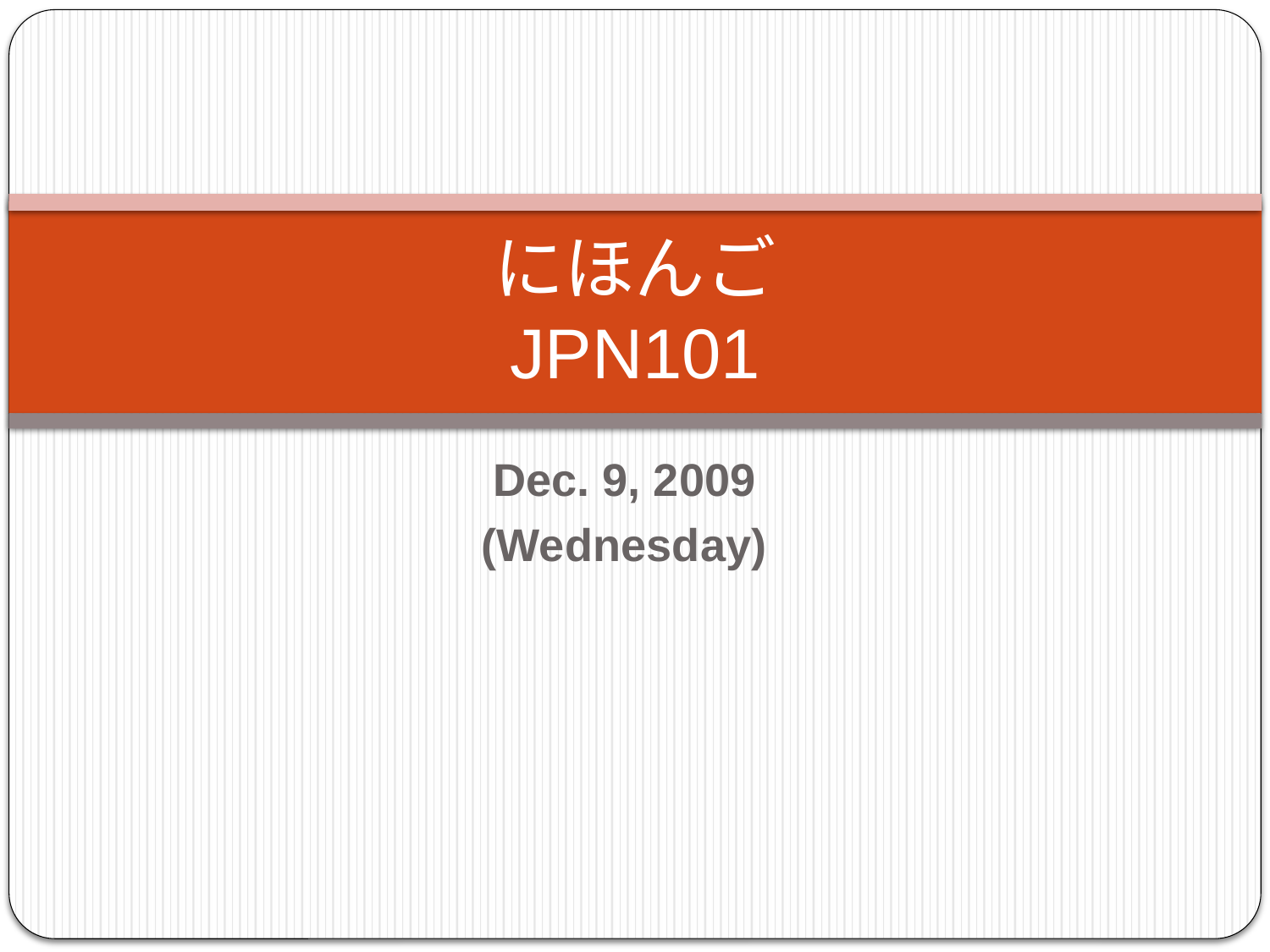

# にほんご JPN101
Dec. 9, 2009
(Wednesday)